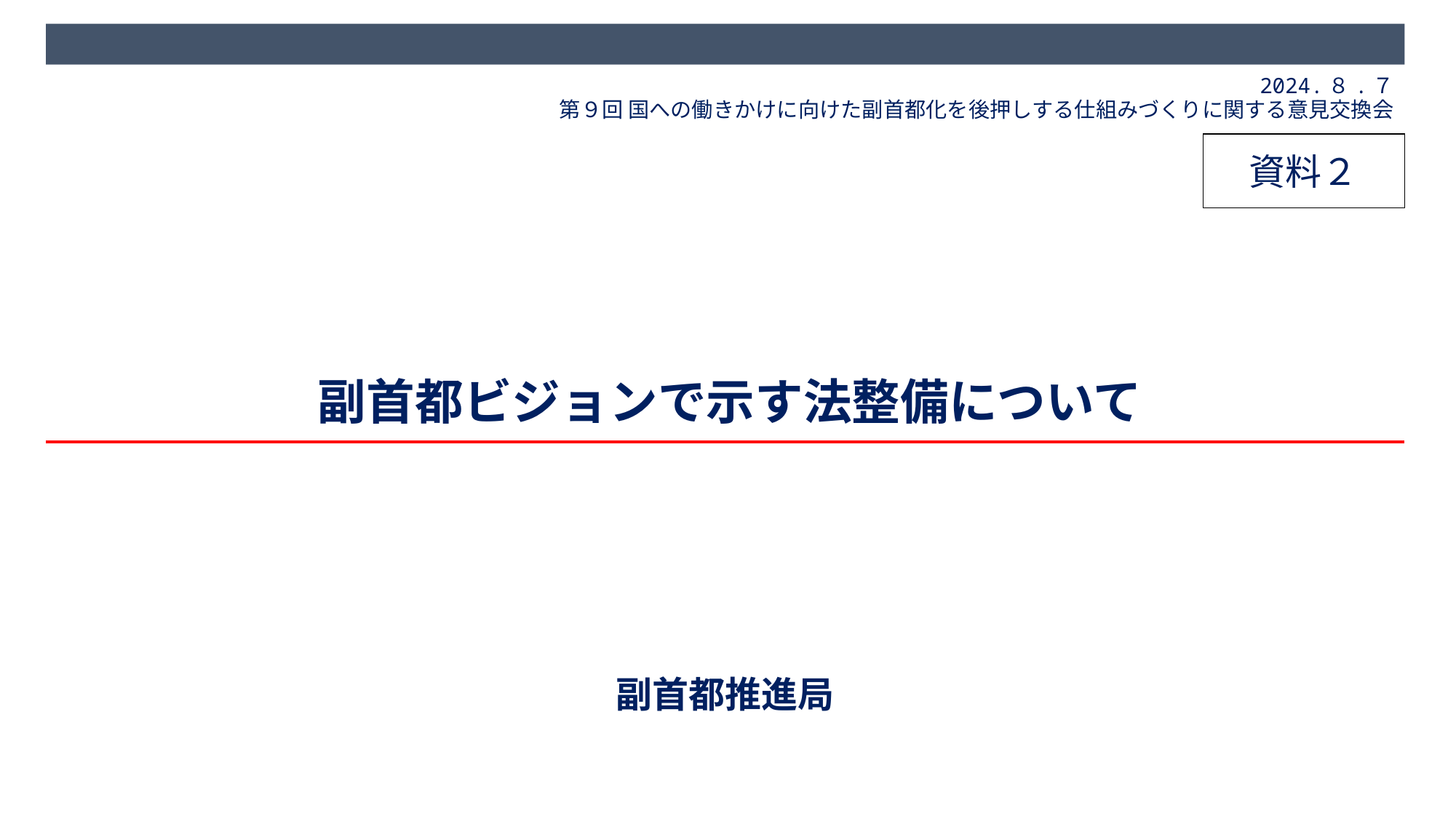

2024.８.７
第９回 国への働きかけに向けた副首都化を後押しする仕組みづくりに関する意見交換会
資料２
# 副首都ビジョンで示す法整備について
副首都推進局